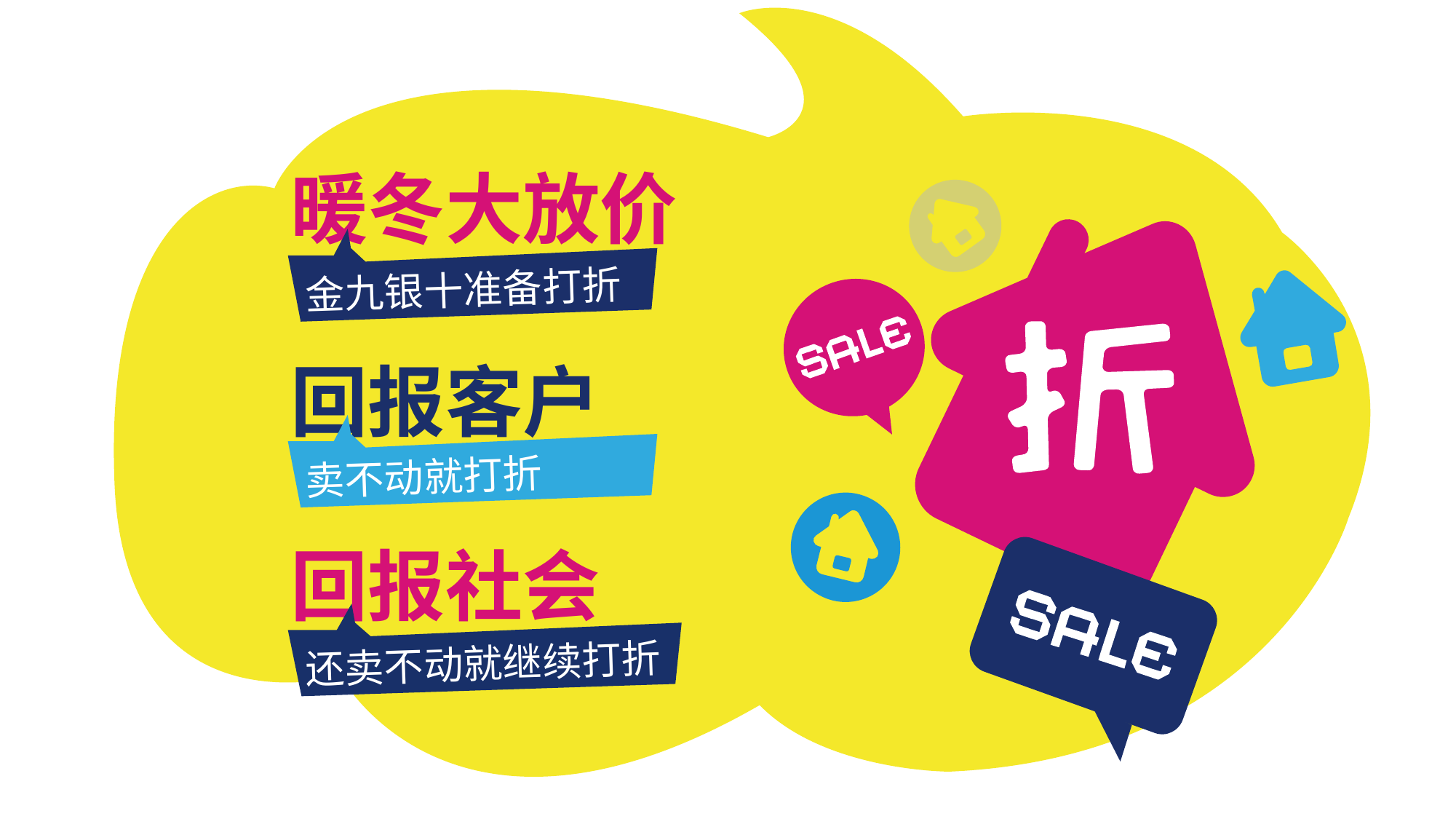

暖冬大放价

金九银十准备打折

回报客户

卖不动就打折

回报社会

还卖不动就继续打折